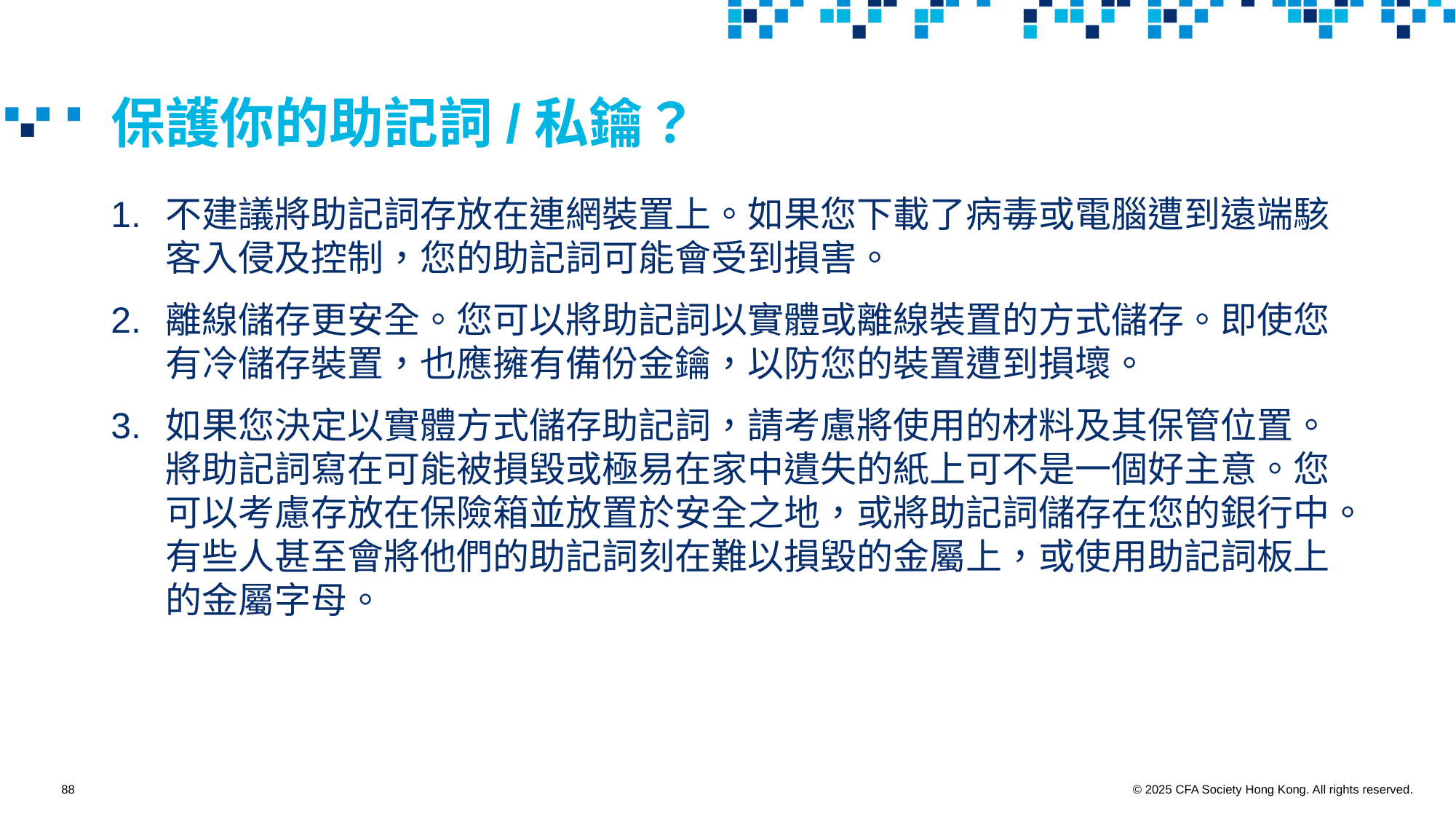

# 保護你的助記詞/私鑰？
不建議將助記詞存放在連網裝置上。如果您下載了病毒或電腦遭到遠端駭客入侵及控制，您的助記詞可能會受到損害。
離線儲存更安全。您可以將助記詞以實體或離線裝置的方式儲存。即使您有冷儲存裝置，也應擁有備份金鑰，以防您的裝置遭到損壞。
如果您決定以實體方式儲存助記詞，請考慮將使用的材料及其保管位置。將助記詞寫在可能被損毀或極易在家中遺失的紙上可不是一個好主意。您可以考慮存放在保險箱並放置於安全之地，或將助記詞儲存在您的銀行中。有些人甚至會將他們的助記詞刻在難以損毀的金屬上，或使用助記詞板上的金屬字母。

88
© 2025 CFA Society Hong Kong. All rights reserved.